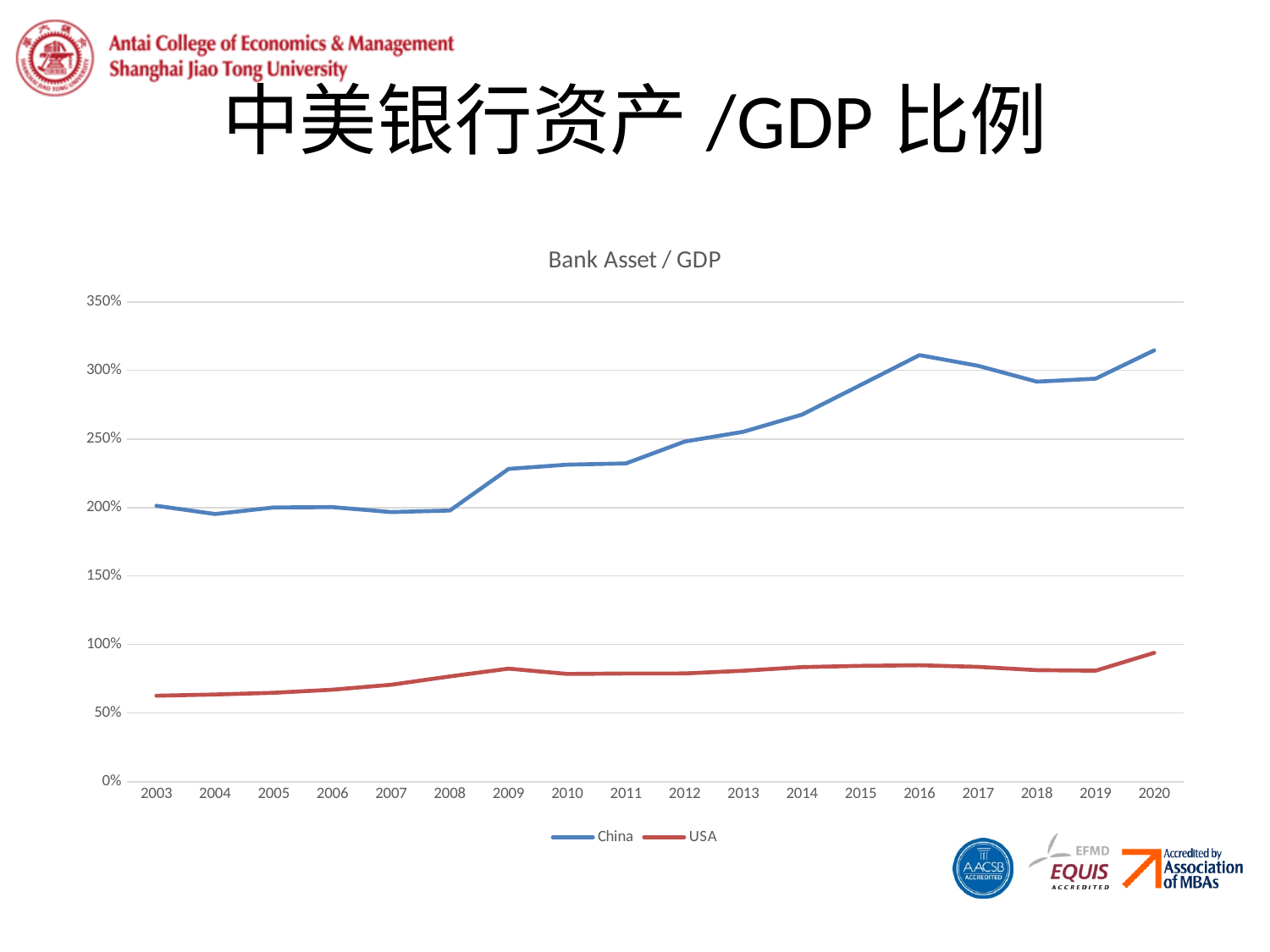

# 中美银行资产/GDP比例

### Chart: Bank Asset / GDP

| Category | China | USA |
|---|---|---|
| 37956 | 2.012659761334777 | 0.6268309113376973 |
| 38322 | 1.9524807577395529 | 0.6359410942947193 |
| 38687 | 2.0003154714426388 | 0.6483445325218039 |
| 39052 | 2.002837926973017 | 0.6708908440555712 |
| 39417 | 1.9665868051636328 | 0.70692308607814 |
| 39783 | 1.9781539757357192 | 0.7679963005075835 |
| 40148 | 2.2815079412572348 | 0.8242483417775623 |
| 40513 | 2.3125660512003163 | 0.7857329785860468 |
| 40878 | 2.3217456672253447 | 0.7890103495413247 |
| 41244 | 2.4810132486242105 | 0.7892602769616139 |
| 41609 | 2.5525140929078924 | 0.8091377582138228 |
| 41974 | 2.677833747510476 | 0.8355357716014621 |
| 42339 | 2.893852389022864 | 0.8446073982840179 |
| 42705 | 3.1116658269511803 | 0.8492902677686982 |
| 43070 | 3.0335708503564605 | 0.8375719976743822 |
| 43435 | 2.9179332798048394 | 0.8132940867142037 |
| 43800 | 2.9396658054533775 | 0.8094317662348294 |
| 44166 | 3.1466962838668477 | 0.9400367756535579 |